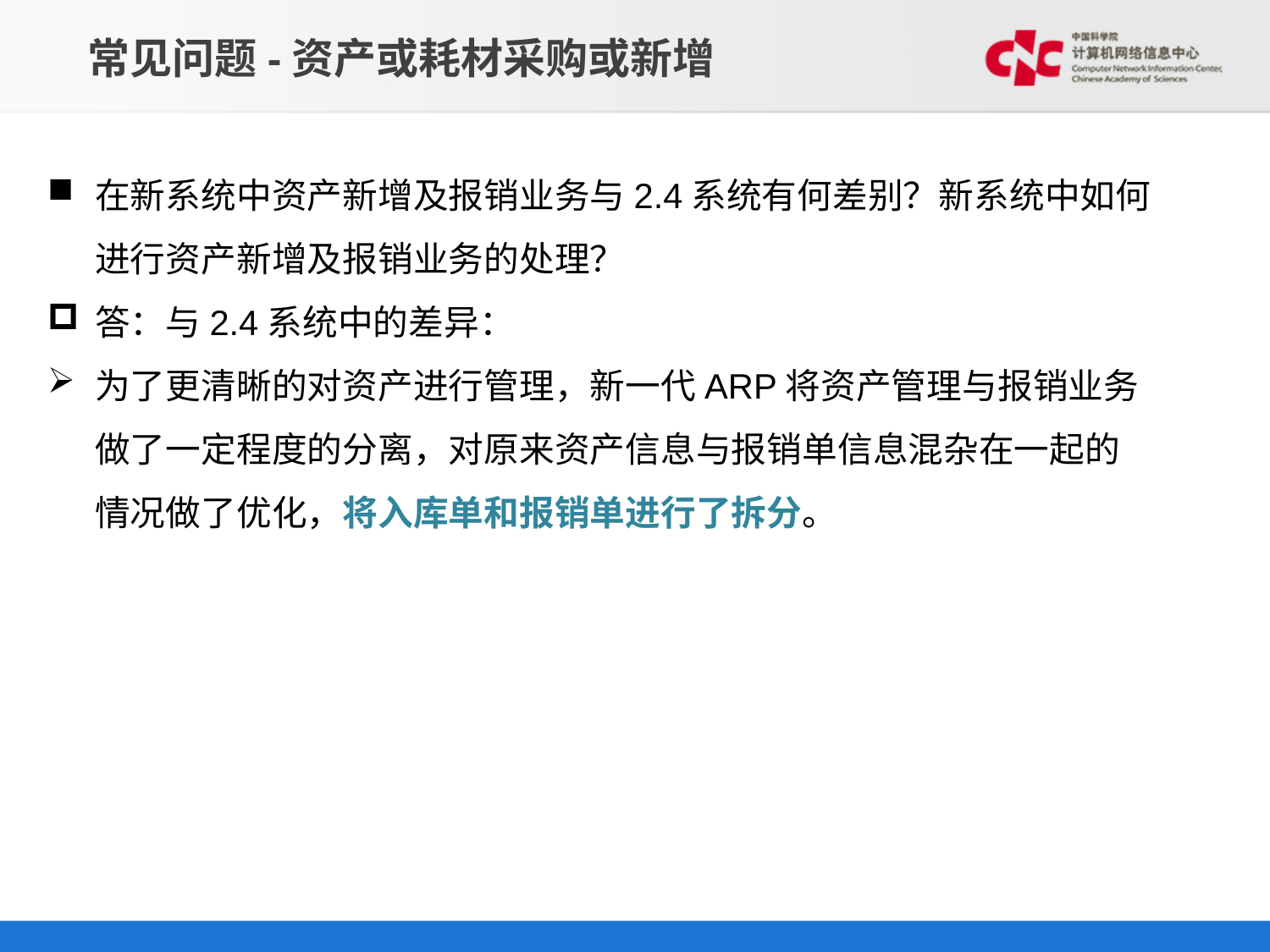

# 常见问题-资产或耗材采购或新增
在新系统中资产新增及报销业务与2.4系统有何差别？新系统中如何进行资产新增及报销业务的处理？
答：与2.4系统中的差异：
为了更清晰的对资产进行管理，新一代ARP将资产管理与报销业务做了一定程度的分离，对原来资产信息与报销单信息混杂在一起的情况做了优化，将入库单和报销单进行了拆分。